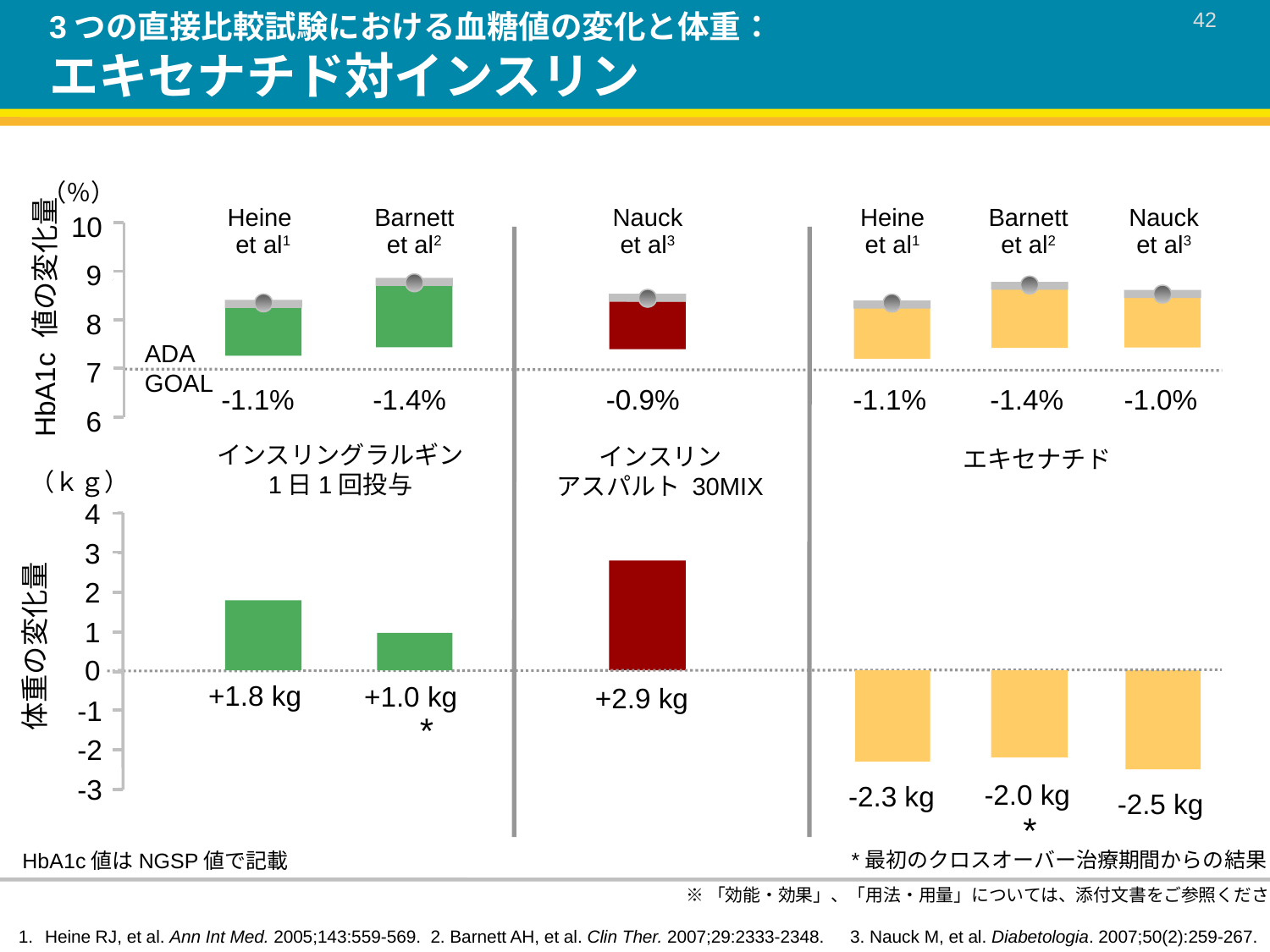

3つの直接比較試験における血糖値の変化と体重：
エキセナチド対インスリン
（％）
Heine
 et al1

-1.1%
インスリングラルギン
1日1回投与

+1.8 kg
Barnett
et al2

-1.4%

+1.0 kg
*
Nauck
et al3
Heine
et al1

-1.1%
エキセナチド

-2.3 kg
Barnett
et al2

-1.4%

-2.0 kg
*
Nauck
et al3

-1.0%

-2.5 kg
10

9

HbA1c 値の変化量

8

ADA
GOAL
7

-0.9%
6
インスリン
アスパルト 30MIX
（ｋｇ）
4

3

2

1
体重の変化量

0

+2.9 kg
-1

-2

-3

*最初のクロスオーバー治療期間からの結果
HbA1c値はNGSP値で記載
※「効能・効果」、「用法・用量」については、添付文書をご参照ください。
Heine RJ, et al. Ann Int Med. 2005;143:559-569.  2. Barnett AH, et al. Clin Ther. 2007;29:2333-2348.　3. Nauck M, et al. Diabetologia. 2007;50(2):259-267.